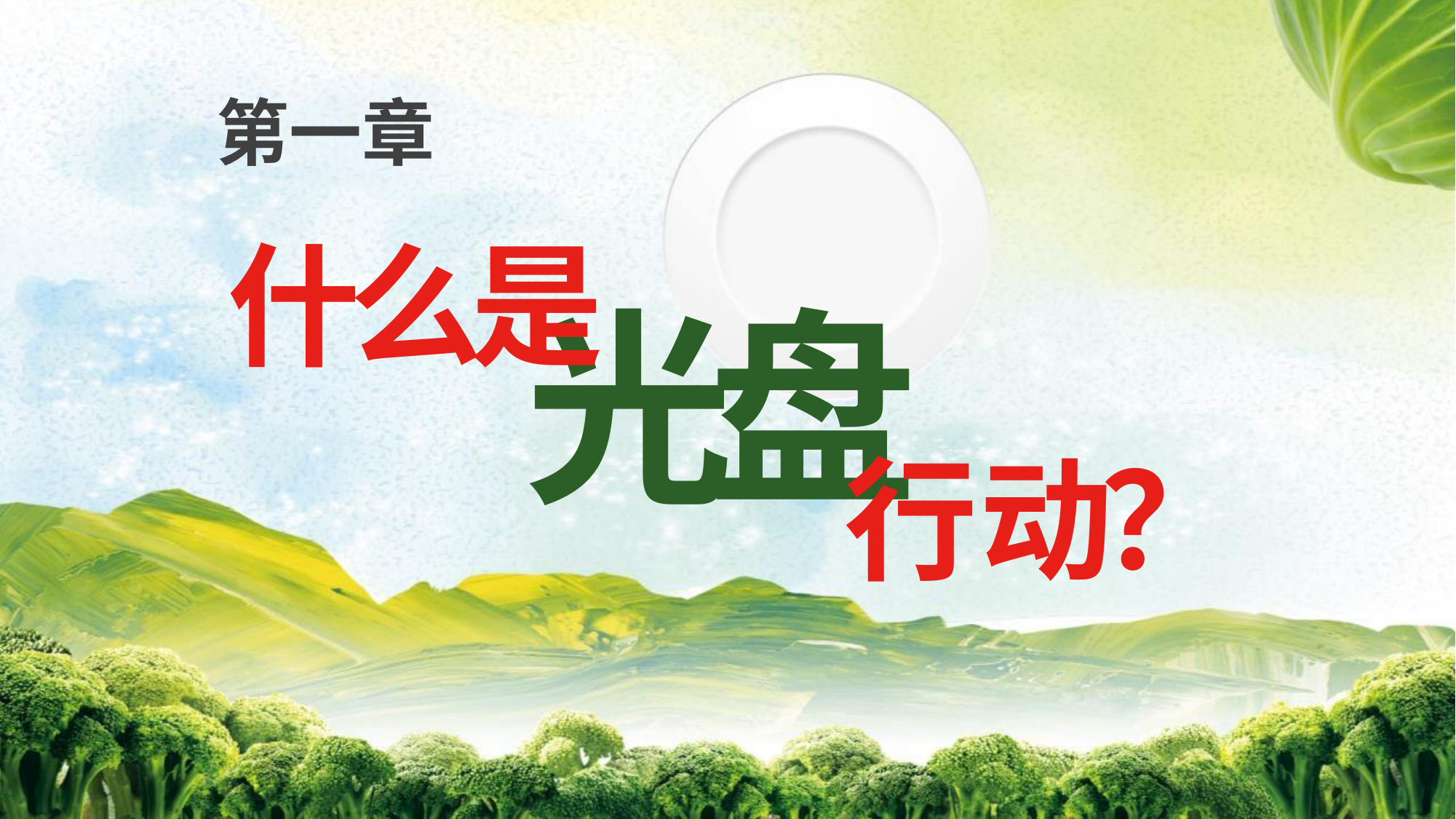

第一章
什
么
是
光
盘
行
动
？